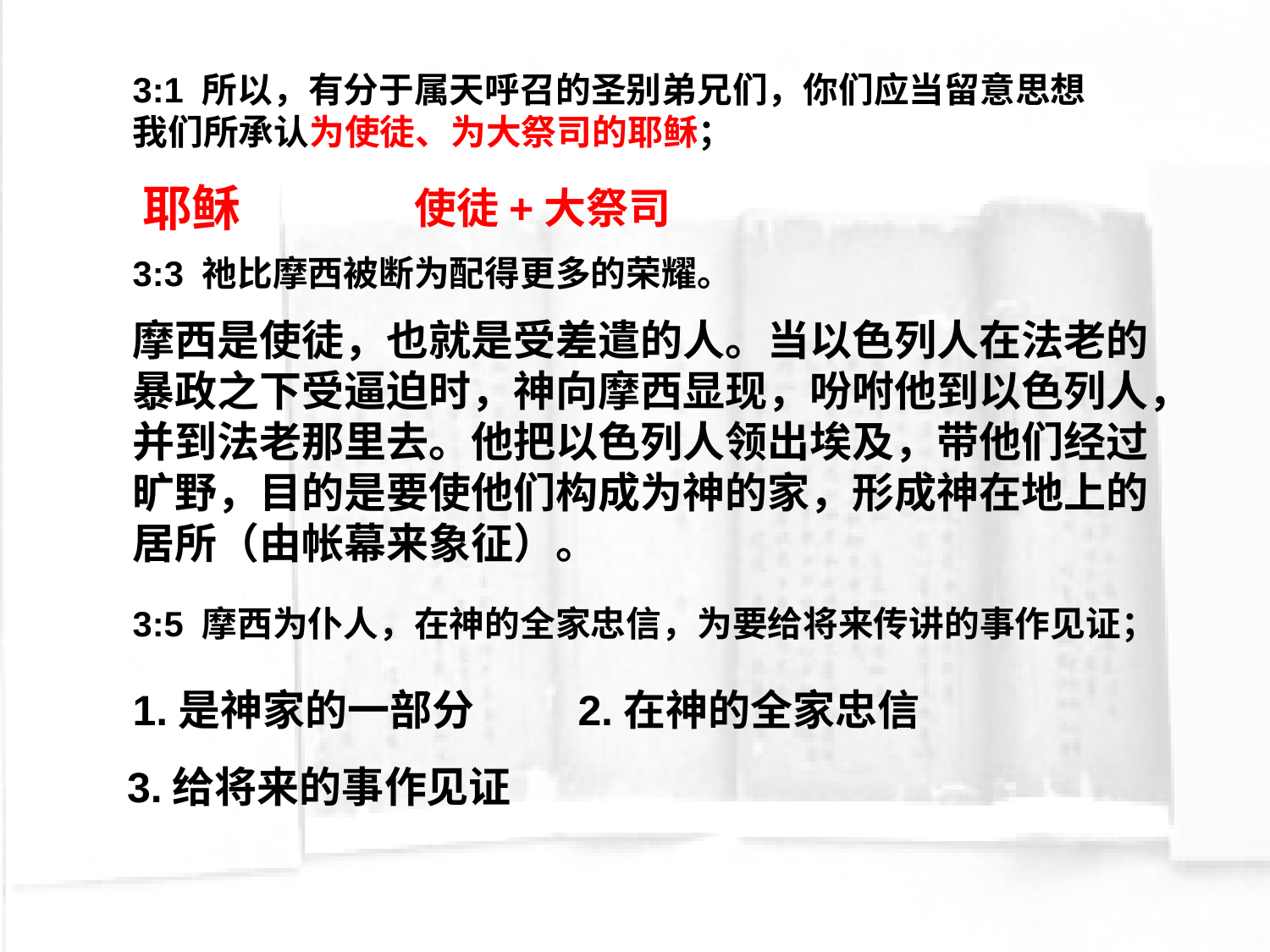

3:1 所以，有分于属天呼召的圣别弟兄们，你们应当留意思想我们所承认为使徒、为大祭司的耶稣；
耶稣
使徒+大祭司
3:3 祂比摩西被断为配得更多的荣耀。
摩西是使徒，也就是受差遣的人。当以色列人在法老的暴政之下受逼迫时，神向摩西显现，吩咐他到以色列人，并到法老那里去。他把以色列人领出埃及，带他们经过旷野，目的是要使他们构成为神的家，形成神在地上的居所（由帐幕来象征）。
3:5 摩西为仆人，在神的全家忠信，为要给将来传讲的事作见证；
1.是神家的一部分
2.在神的全家忠信
3.给将来的事作见证